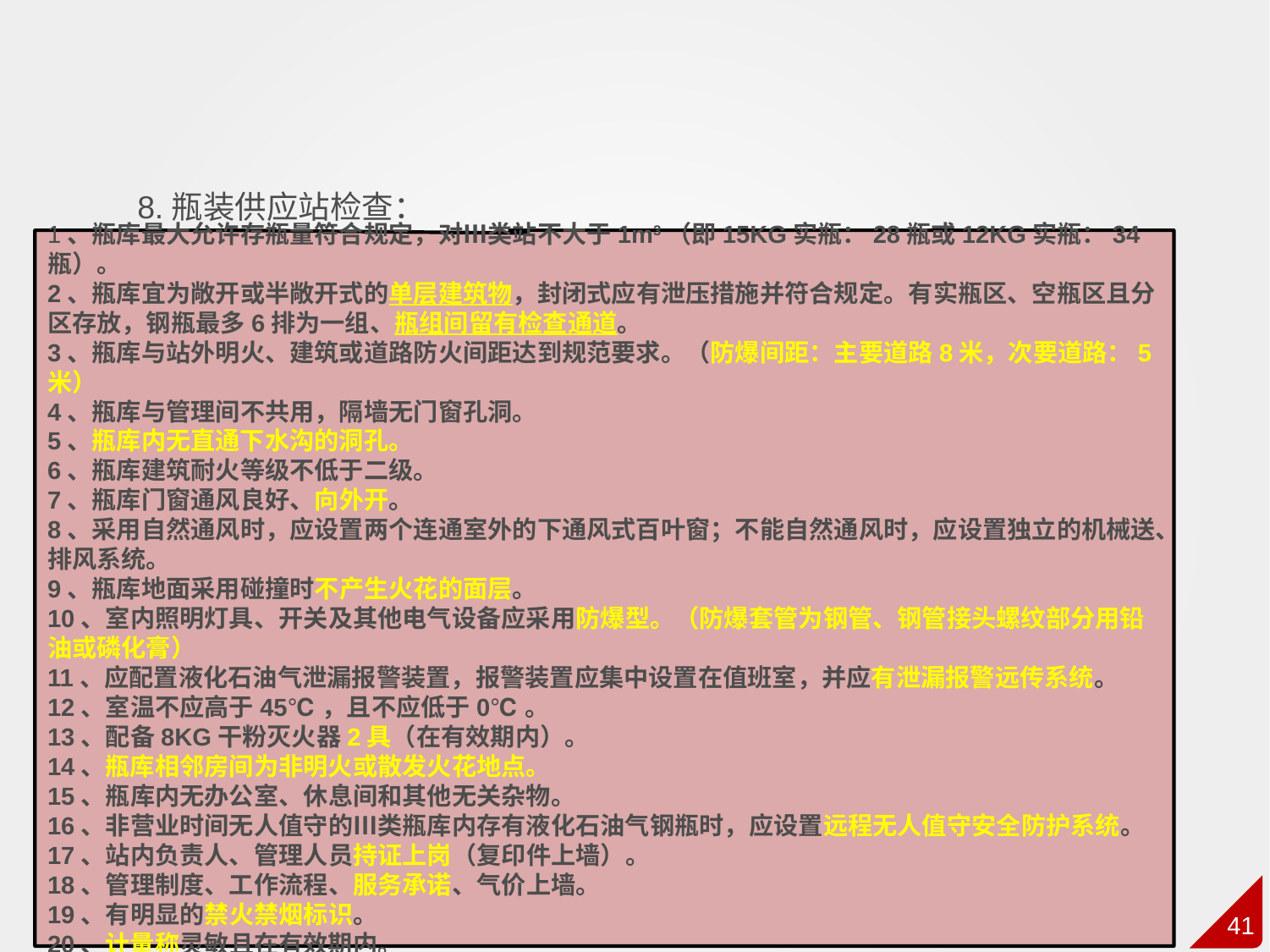

8.瓶装供应站检查：

1、瓶库最大允许存瓶量符合规定，对Ⅲ类站不大于1m3（即15KG实瓶：28瓶或12KG实瓶：34瓶）。
2、瓶库宜为敞开或半敞开式的单层建筑物，封闭式应有泄压措施并符合规定。有实瓶区、空瓶区且分区存放，钢瓶最多6排为一组、瓶组间留有检查通道。
3、瓶库与站外明火、建筑或道路防火间距达到规范要求。（防爆间距：主要道路8米，次要道路：5米）
4、瓶库与管理间不共用，隔墙无门窗孔洞。
5、瓶库内无直通下水沟的洞孔。
6、瓶库建筑耐火等级不低于二级。
7、瓶库门窗通风良好、向外开。
8、采用自然通风时，应设置两个连通室外的下通风式百叶窗；不能自然通风时，应设置独立的机械送、排风系统。
9、瓶库地面采用碰撞时不产生火花的面层。
10、室内照明灯具、开关及其他电气设备应采用防爆型。（防爆套管为钢管、钢管接头螺纹部分用铅油或磷化膏）
11、应配置液化石油气泄漏报警装置，报警装置应集中设置在值班室，并应有泄漏报警远传系统。
12、室温不应高于45℃，且不应低于0℃。
13、配备8KG干粉灭火器2具（在有效期内）。
14、瓶库相邻房间为非明火或散发火花地点。
15、瓶库内无办公室、休息间和其他无关杂物。
16、非营业时间无人值守的Ⅲ类瓶库内存有液化石油气钢瓶时，应设置远程无人值守安全防护系统。
17、站内负责人、管理人员持证上岗（复印件上墙）。
18、管理制度、工作流程、服务承诺、气价上墙。
19、有明显的禁火禁烟标识。
20、计量称灵敏且在有效期内。